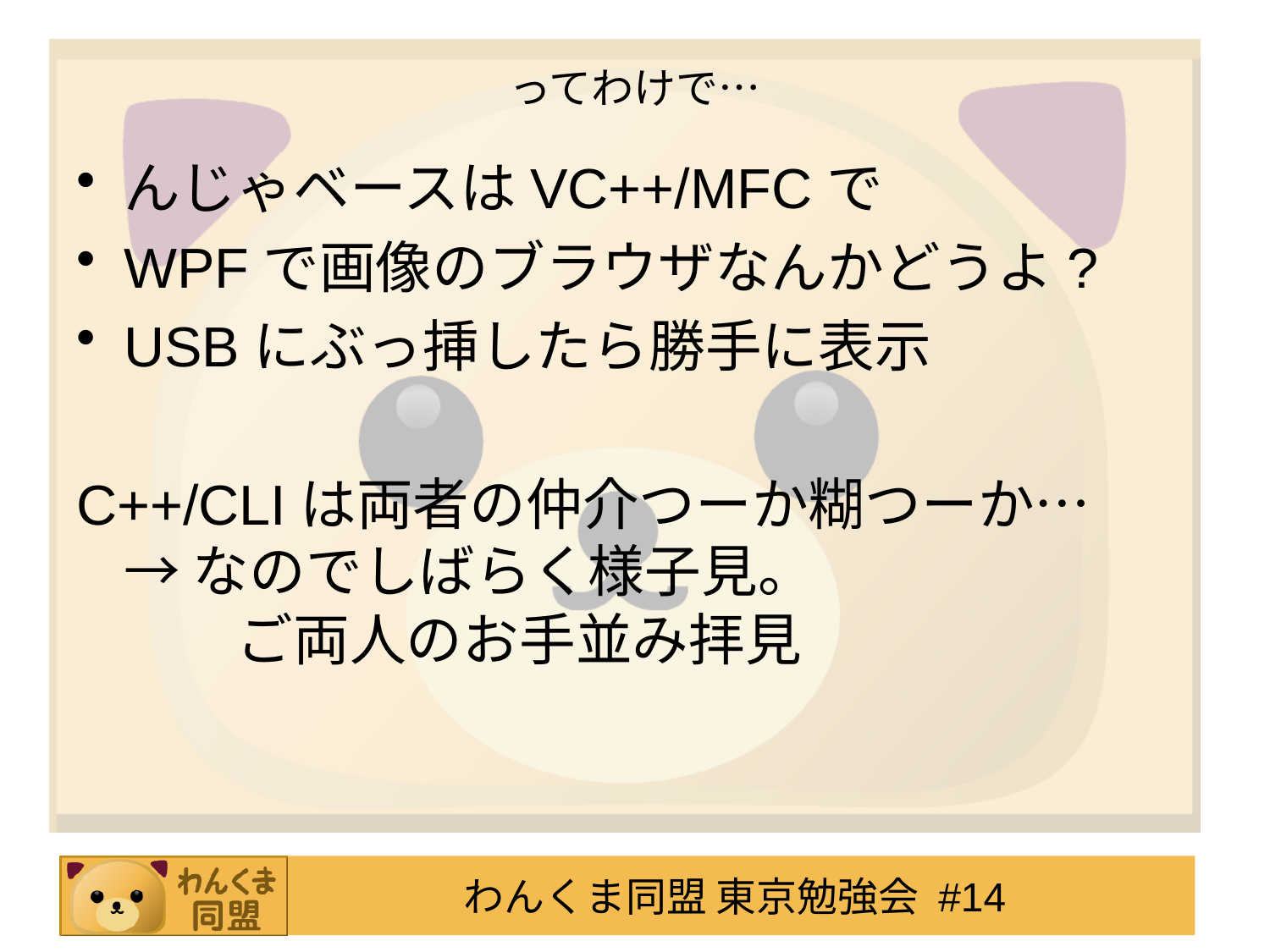

# ってわけで…
んじゃベースはVC++/MFCで
WPFで画像のブラウザなんかどうよ?
USBにぶっ挿したら勝手に表示

C++/CLIは両者の仲介つーか糊つーか…
→ なのでしばらく様子見。
　　ご両人のお手並み拝見